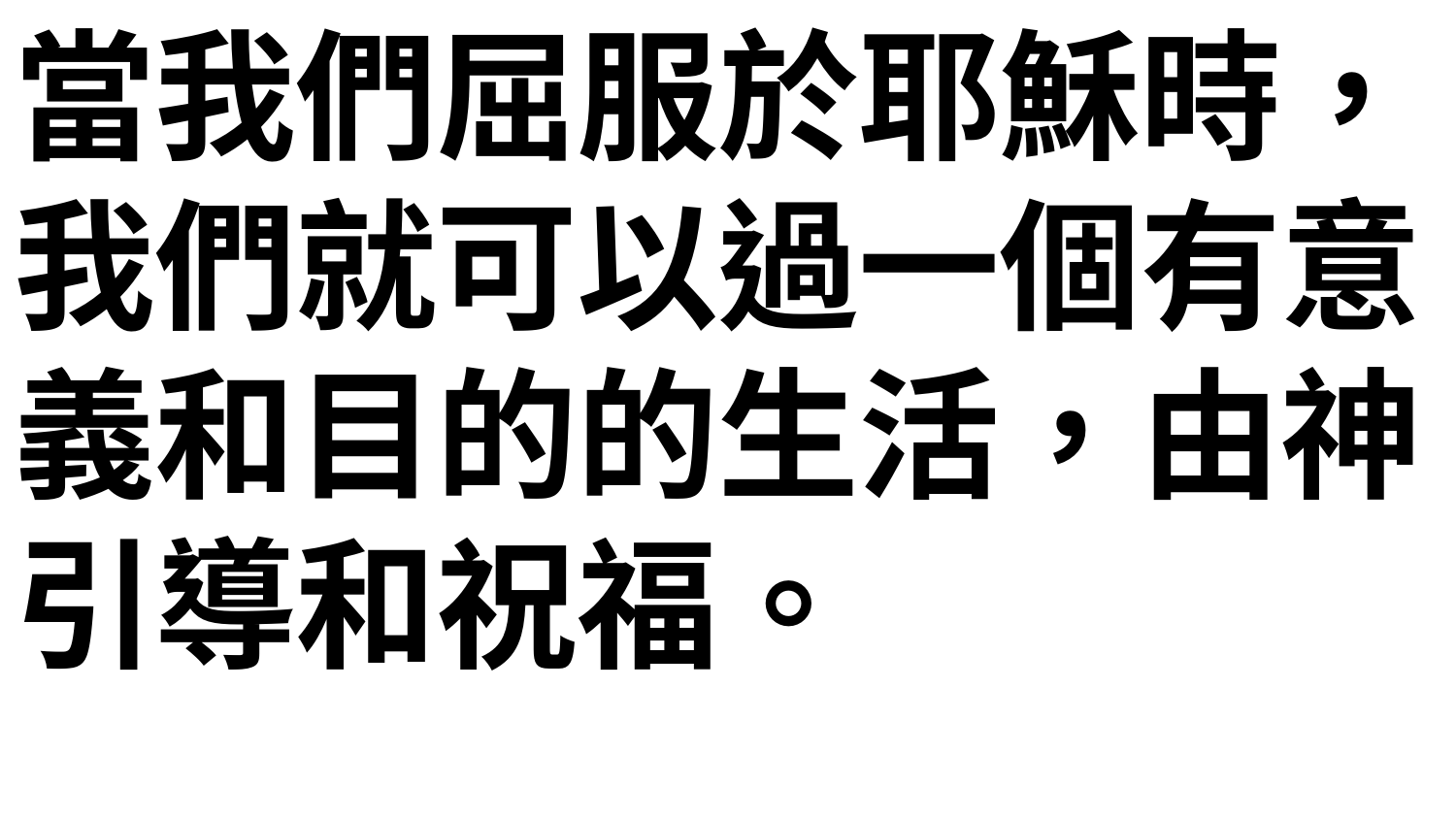

當我們屈服於耶穌時，我們就可以過一個有意義和目的的生活，由神引導和祝福。